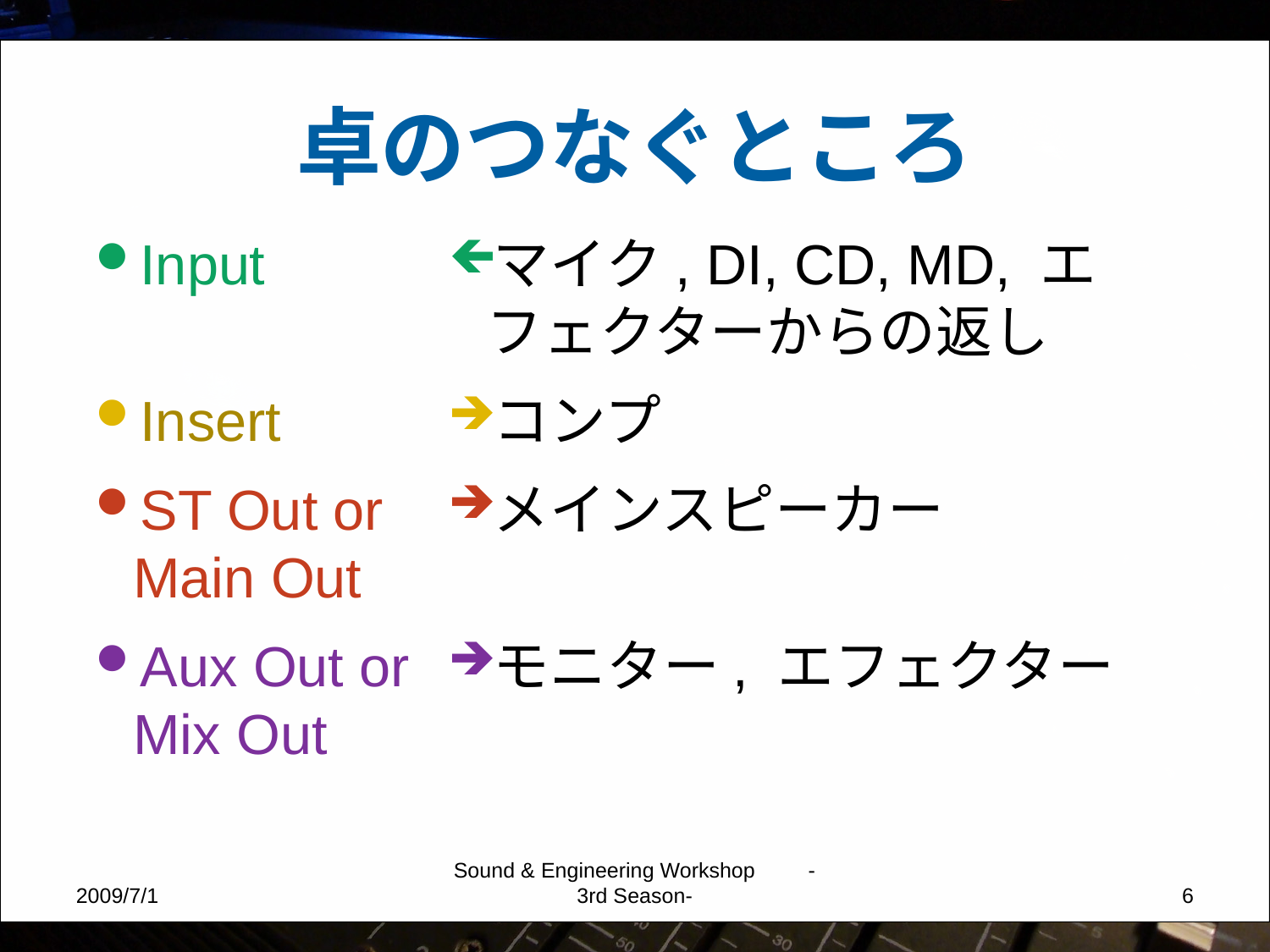

# 卓のつなぐところ
マイク, DI, CD, MD, エフェクターからの返し
コンプ
メインスピーカー
モニター, エフェクター
Input
Insert
ST Out or  Main Out
Aux Out or Mix Out
2009/7/1
Sound & Engineering Workshop         -3rd Season-
6